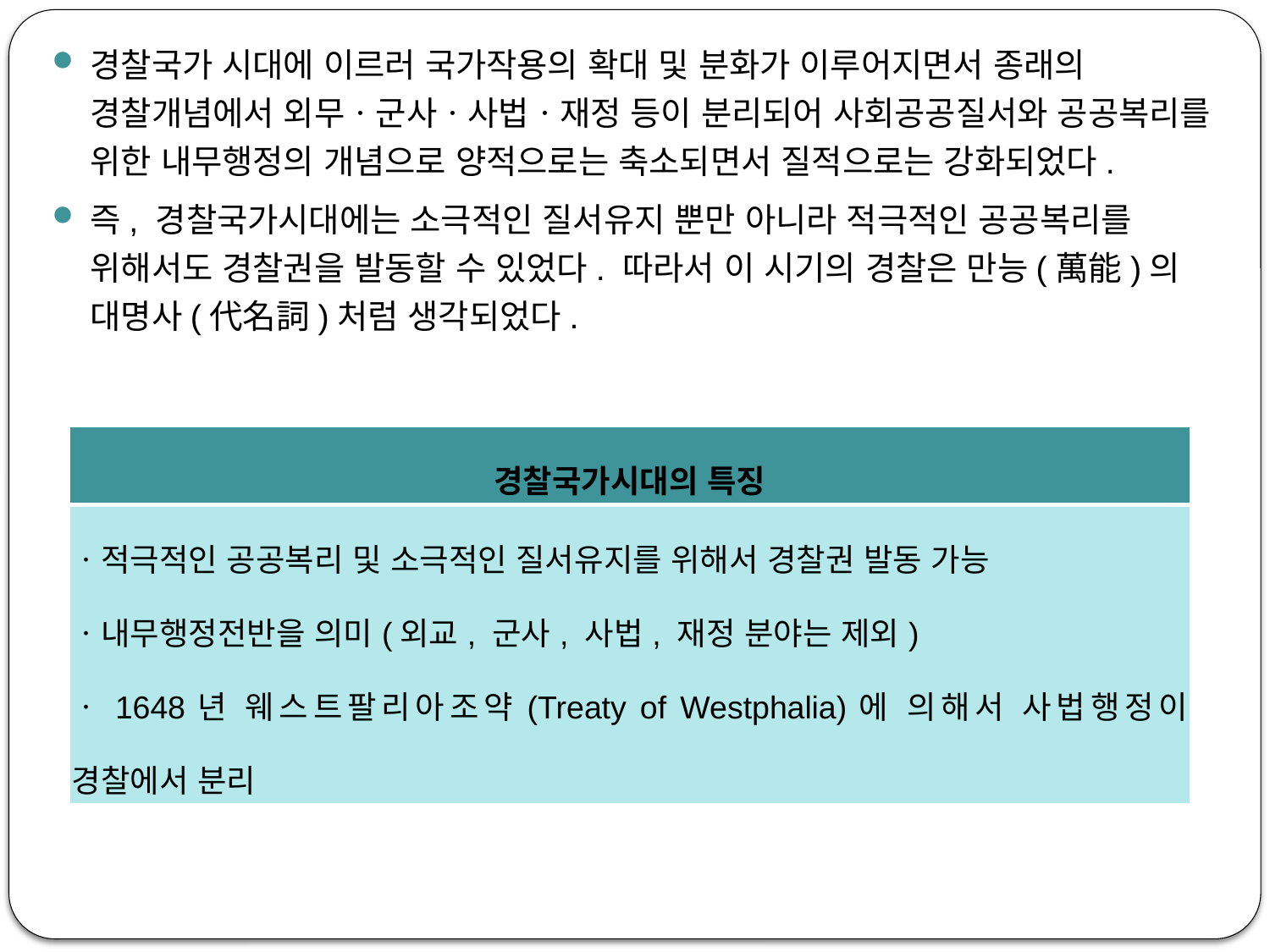

경찰국가 시대에 이르러 국가작용의 확대 및 분화가 이루어지면서 종래의 경찰개념에서 외무ㆍ군사ㆍ사법ㆍ재정 등이 분리되어 사회공공질서와 공공복리를 위한 내무행정의 개념으로 양적으로는 축소되면서 질적으로는 강화되었다.
즉, 경찰국가시대에는 소극적인 질서유지 뿐만 아니라 적극적인 공공복리를 위해서도 경찰권을 발동할 수 있었다. 따라서 이 시기의 경찰은 만능(萬能)의 대명사(代名詞)처럼 생각되었다.

| 경찰국가시대의 특징 |
| --- |
| ㆍ적극적인 공공복리 및 소극적인 질서유지를 위해서 경찰권 발동 가능 ㆍ내무행정전반을 의미(외교, 군사, 사법, 재정 분야는 제외) ㆍ1648년 웨스트팔리아조약(Treaty of Westphalia)에 의해서 사법행정이 경찰에서 분리 |